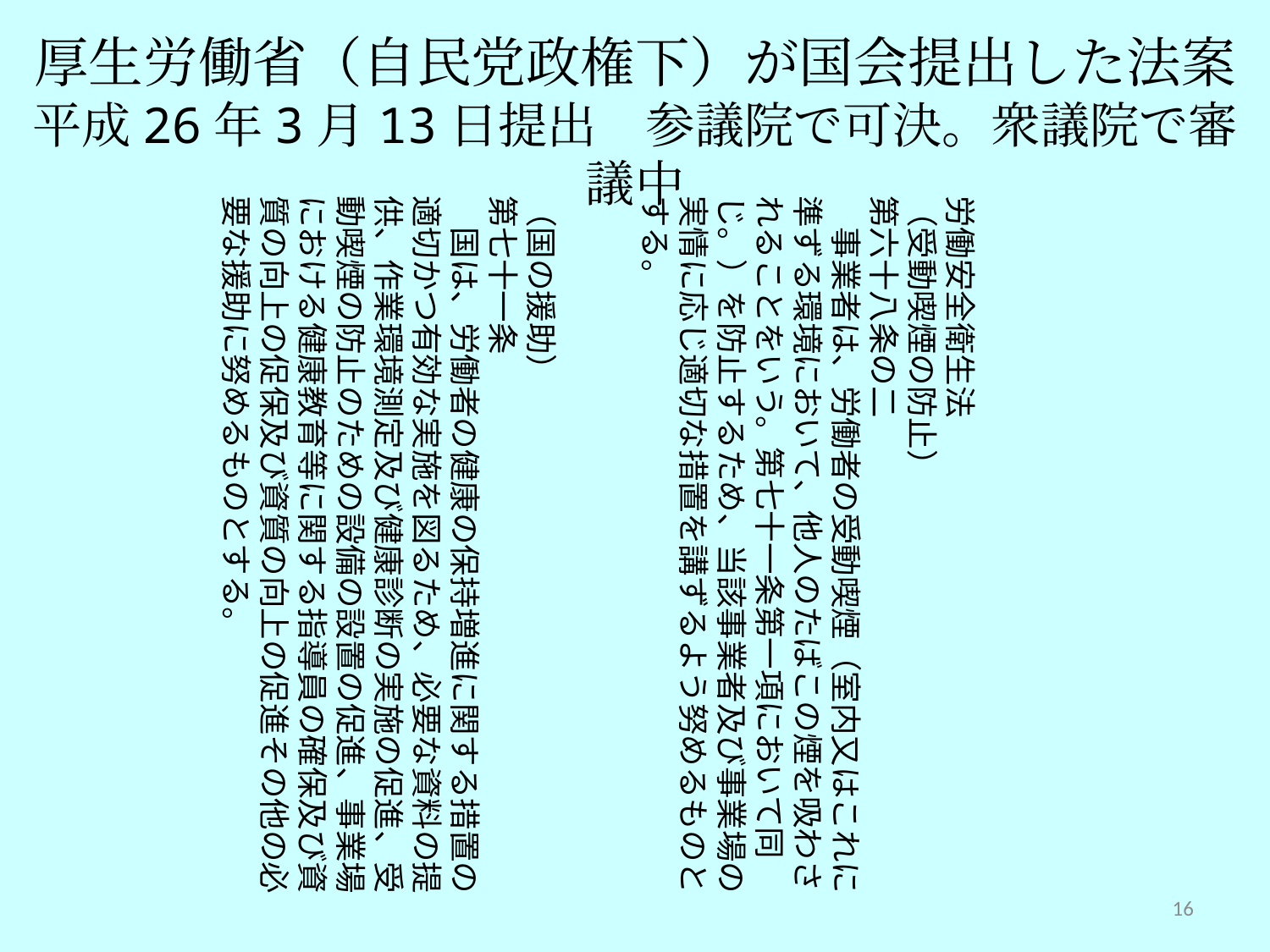

# 厚生労働省（自民党政権下）が国会提出した法案 平成26年3月13日提出　参議院で可決。衆議院で審議中
労働安全衛生法
（受動喫煙の防止）
第六十八条の二
　事業者は、労働者の受動喫煙（室内又はこれに準ずる環境において、他人のたばこの煙を吸わされることをいう。第七十一条第一項において同じ。）を防止するため、当該事業者及び事業場の実情に応じ適切な措置を講ずるよう努めるものとする。

（国の援助）
第七十一条
　国は、労働者の健康の保持増進に関する措置の適切かつ有効な実施を図るため、必要な資料の提供、作業環境測定及び健康診断の実施の促進、受動喫煙の防止のための設備の設置の促進、事業場における健康教育等に関する指導員の確保及び資質の向上の促保及び資質の向上の促進その他の必要な援助に努めるものとする。

　16